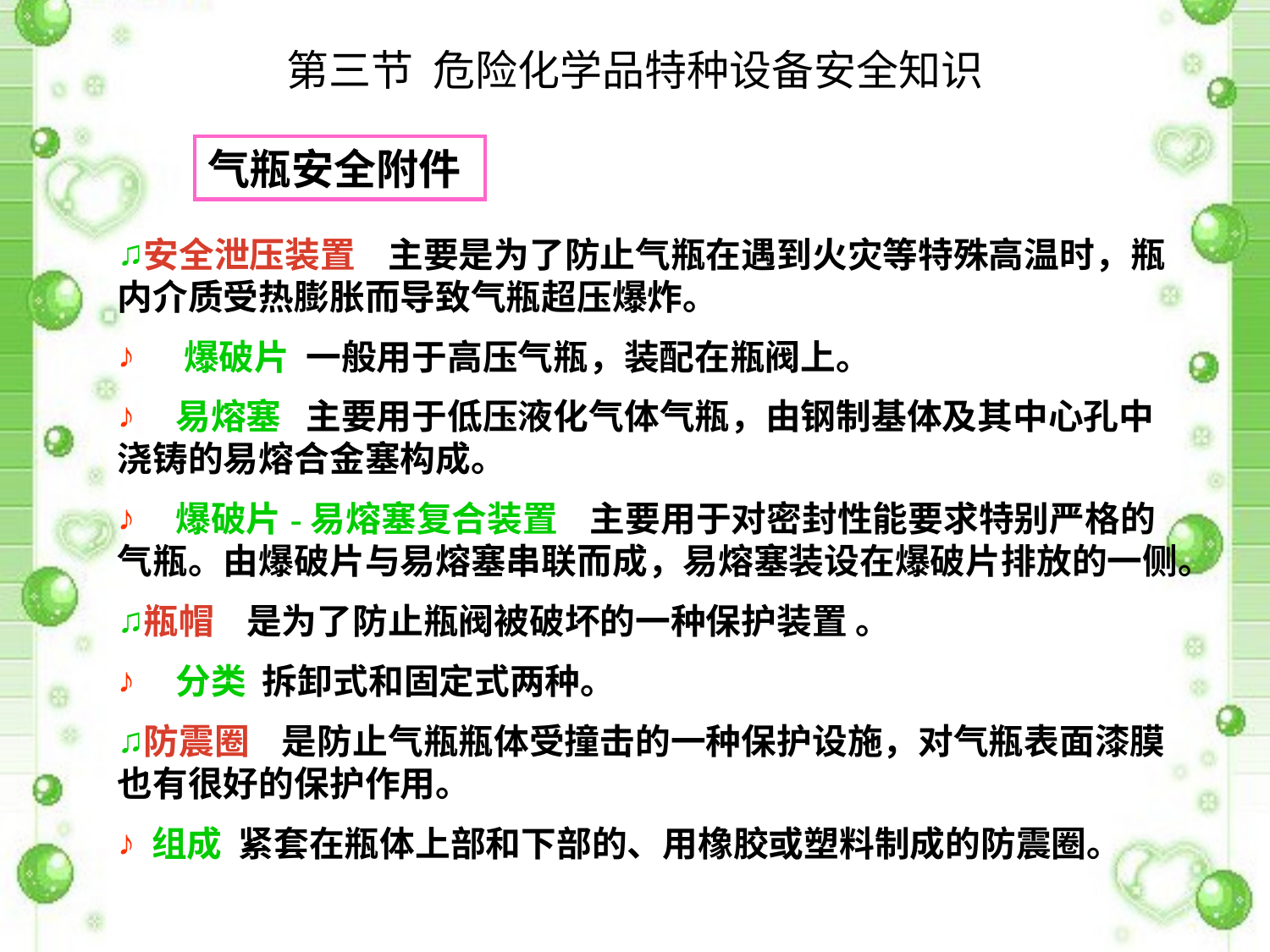

# 第三节  危险化学品特种设备安全知识
气瓶安全附件
安全泄压装置    主要是为了防止气瓶在遇到火灾等特殊高温时，瓶内介质受热膨胀而导致气瓶超压爆炸。
     爆破片  一般用于高压气瓶，装配在瓶阀上。
    易熔塞   主要用于低压液化气体气瓶，由钢制基体及其中心孔中浇铸的易熔合金塞构成。
    爆破片-易熔塞复合装置    主要用于对密封性能要求特别严格的气瓶。由爆破片与易熔塞串联而成，易熔塞装设在爆破片排放的一侧。
瓶帽    是为了防止瓶阀被破坏的一种保护装置 。
    分类  拆卸式和固定式两种。
防震圈    是防止气瓶瓶体受撞击的一种保护设施，对气瓶表面漆膜也有很好的保护作用。
 组成  紧套在瓶体上部和下部的、用橡胶或塑料制成的防震圈。